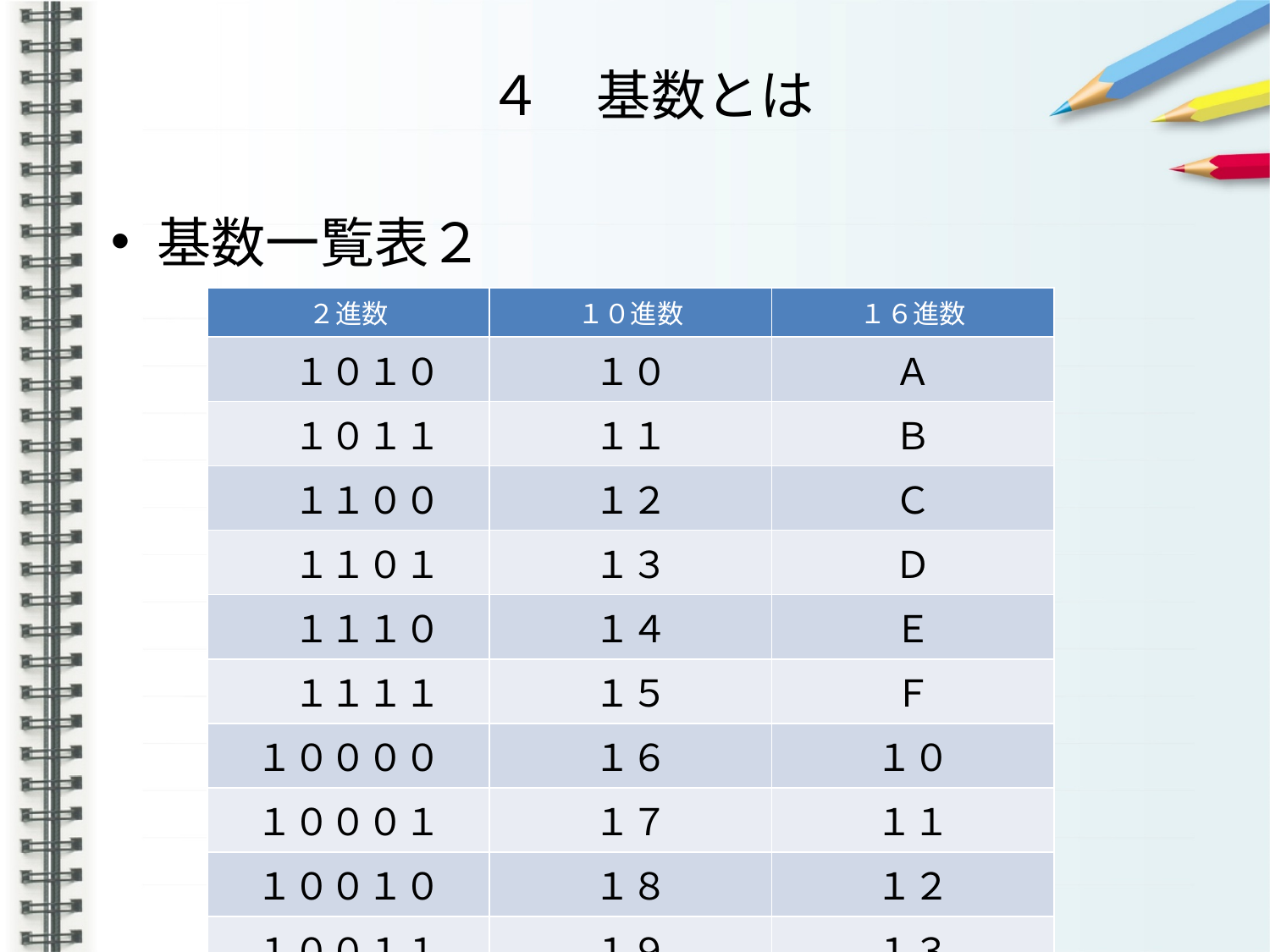

# ４　基数とは
基数一覧表２
| ２進数 | １０進数 | １６進数 |
| --- | --- | --- |
| １０１０ | １０ | Ａ |
| １０１１ | １１ | Ｂ |
| １１００ | １２ | Ｃ |
| １１０１ | １３ | Ｄ |
| １１１０ | １４ | Ｅ |
| １１１１ | １５ | Ｆ |
| １００００ | １６ | １０ |
| １０００１ | １７ | １１ |
| １００１０ | １８ | １２ |
| １００１１ | １９ | １３ |